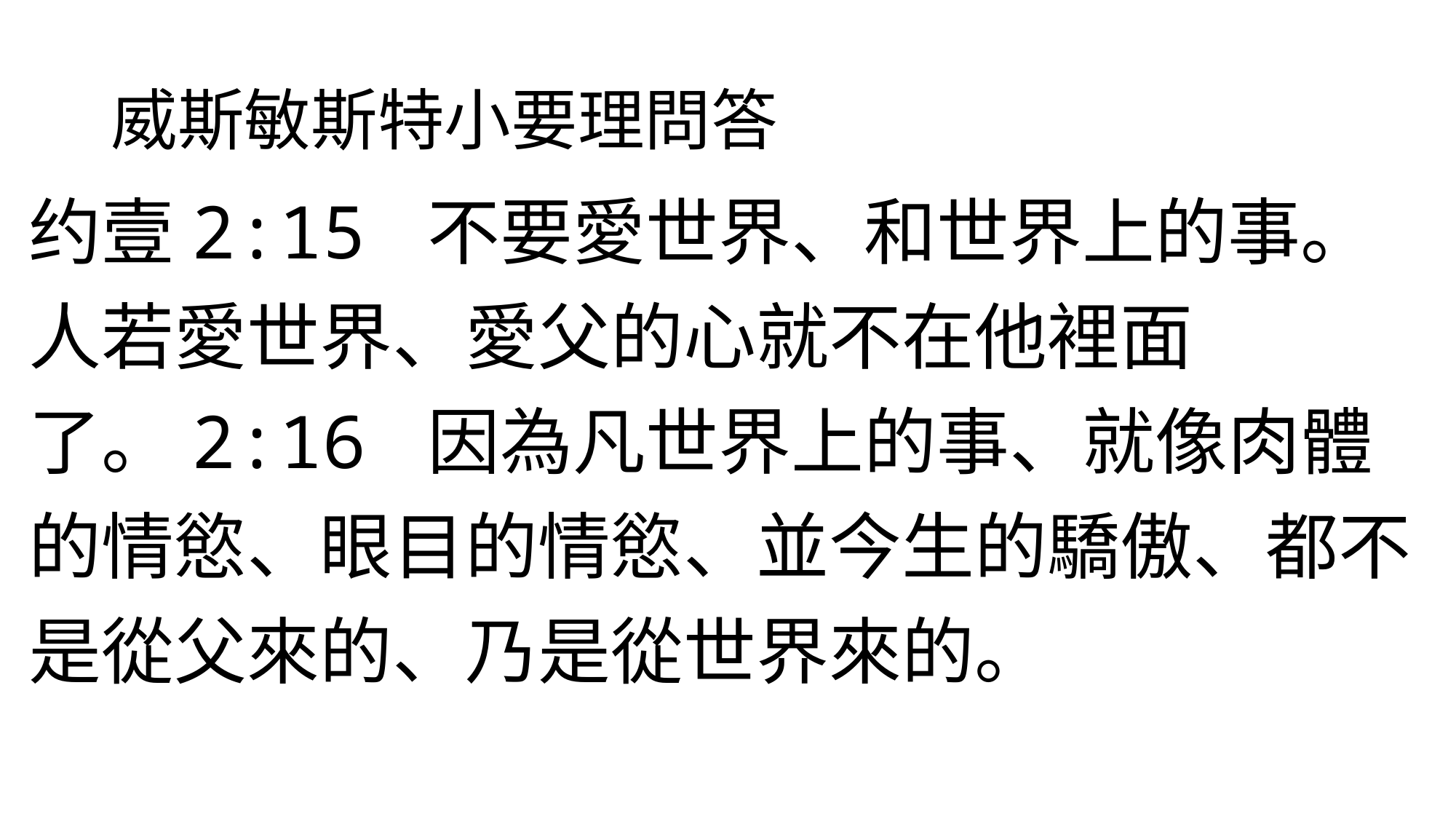

# 威斯敏斯特小要理問答
约壹2:15 不要愛世界、和世界上的事。人若愛世界、愛父的心就不在他裡面了。2:16 因為凡世界上的事、就像肉體的情慾、眼目的情慾、並今生的驕傲、都不是從父來的、乃是從世界來的。